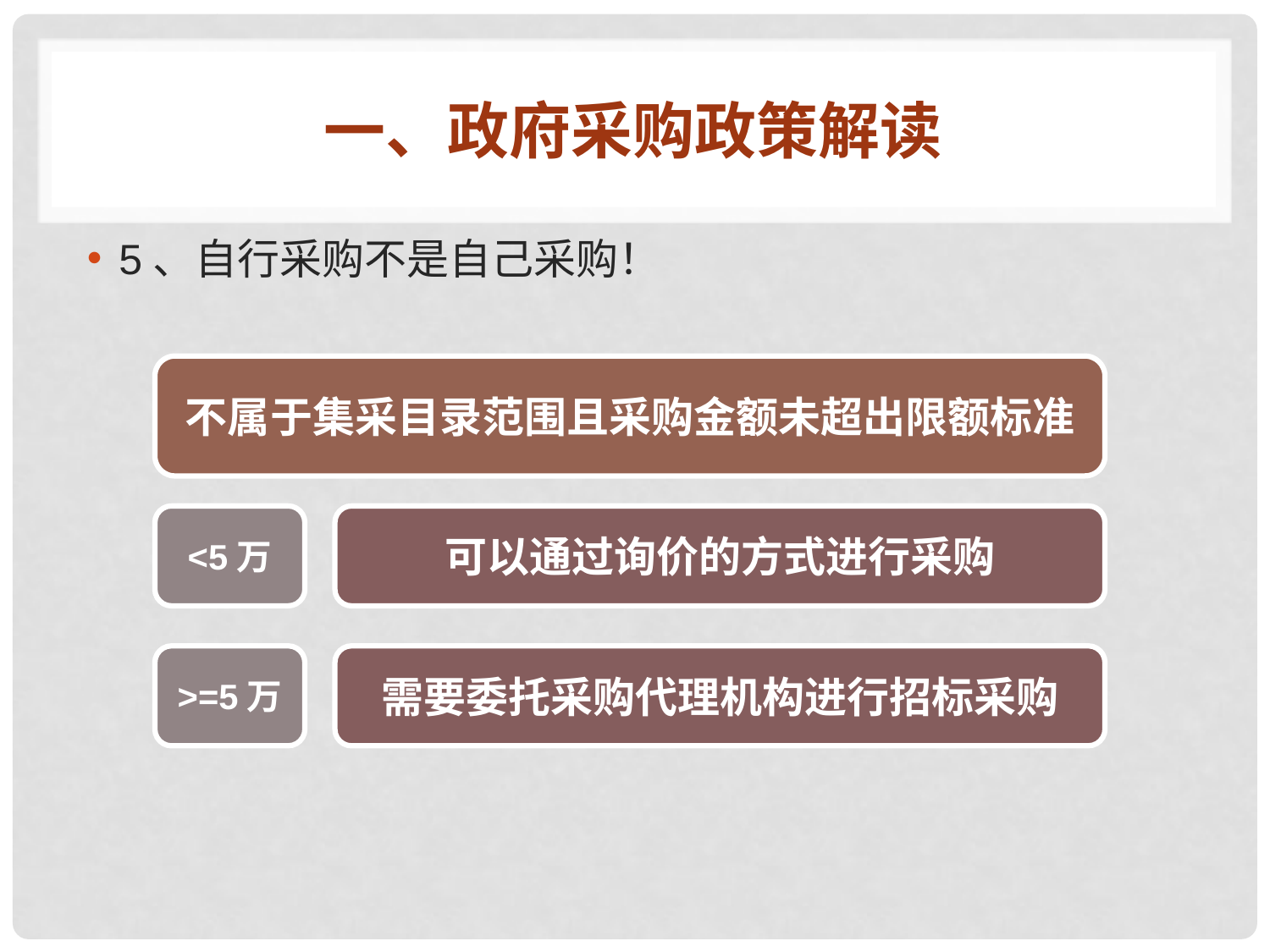

# 一、政府采购政策解读
5、自行采购不是自己采购！

不属于集采目录范围且采购金额未超出限额标准
<5万
可以通过询价的方式进行采购
>=5万
需要委托采购代理机构进行招标采购